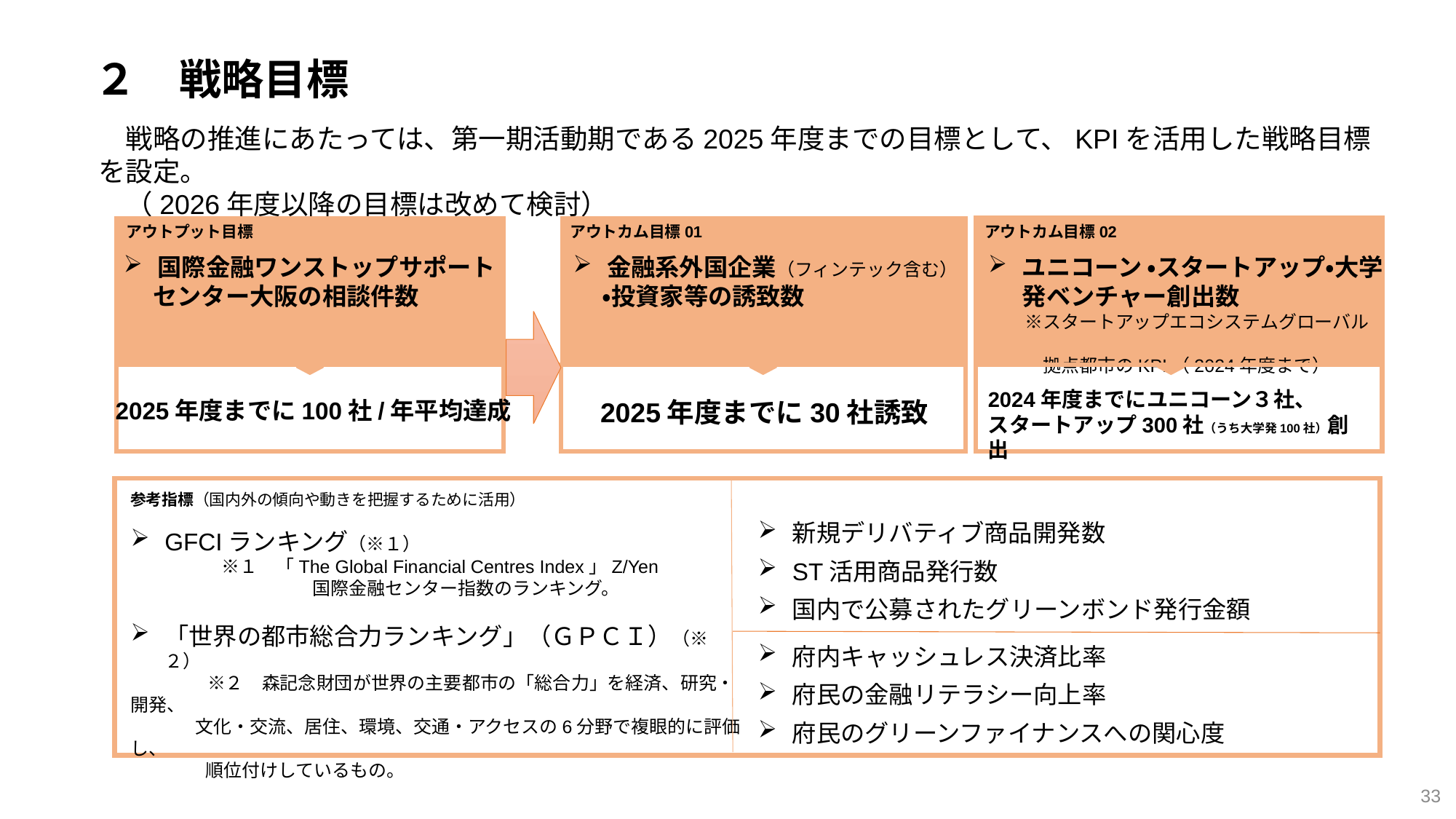

２　戦略目標
　戦略の推進にあたっては、第一期活動期である2025年度までの目標として、KPIを活用した戦略目標を設定。
　（2026年度以降の目標は改めて検討）
アウトプット目標
アウトカム目標01
アウトカム目標02

国際金融ワンストップサポート
　 センター大阪の相談件数
金融系外国企業（フィンテック含む）
      ・投資家等の誘致数
ユニコーン ・スタートアップ・大学発ベンチャー創出数
　　※スタートアップエコシステムグローバル
　　　拠点都市のKPI（2024年度まで）

2024年度までにユニコーン３社、
スタートアップ300社（うち大学発100社）創出
2025年度までに100社/年平均達成
2025年度までに30社誘致

参考指標（国内外の傾向や動きを把握するために活用）

新規デリバティブ商品開発数

ST活用商品発行数

国内で公募されたグリーンボンド発行金額

府内キャッシュレス決済比率

府民の金融リテラシー向上率

府民のグリーンファイナンスへの関心度

GFCIランキング（※１）
　　　　　※１　「The Global Financial Centres Index」Z/Yen
　　　　　　　　　　国際金融センター指数のランキング。

「世界の都市総合力ランキング」（ＧＰＣＩ）（※２）
　　　 　※２　森記念財団が世界の主要都市の「総合力」を経済、研究・開発、
               文化・交流、居住、環境、交通・アクセスの6分野で複眼的に評価し、
             　順位付けしているもの。

33